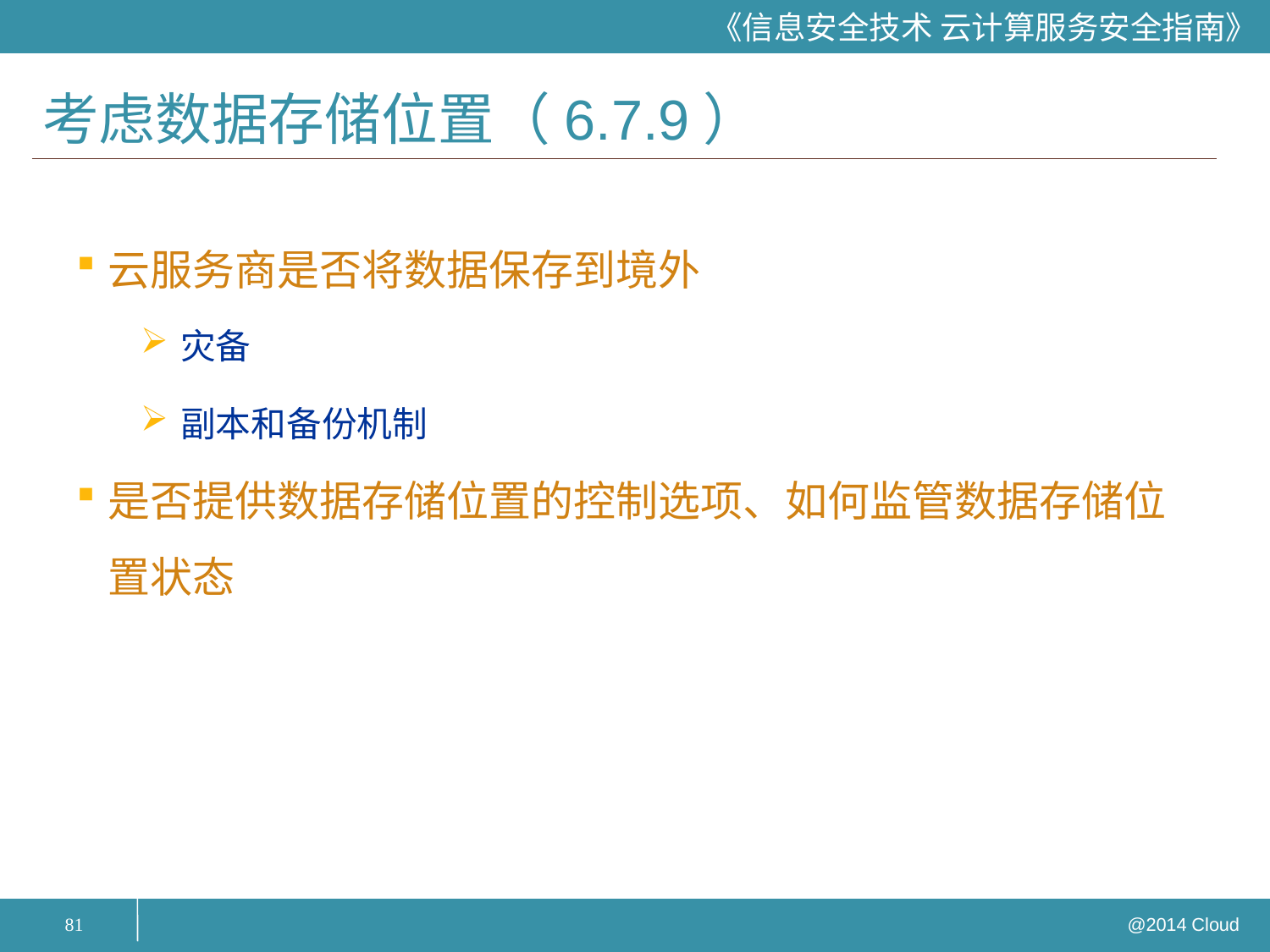

# 考虑数据存储位置（6.7.9）
云服务商是否将数据保存到境外
灾备
副本和备份机制
是否提供数据存储位置的控制选项、如何监管数据存储位置状态

81